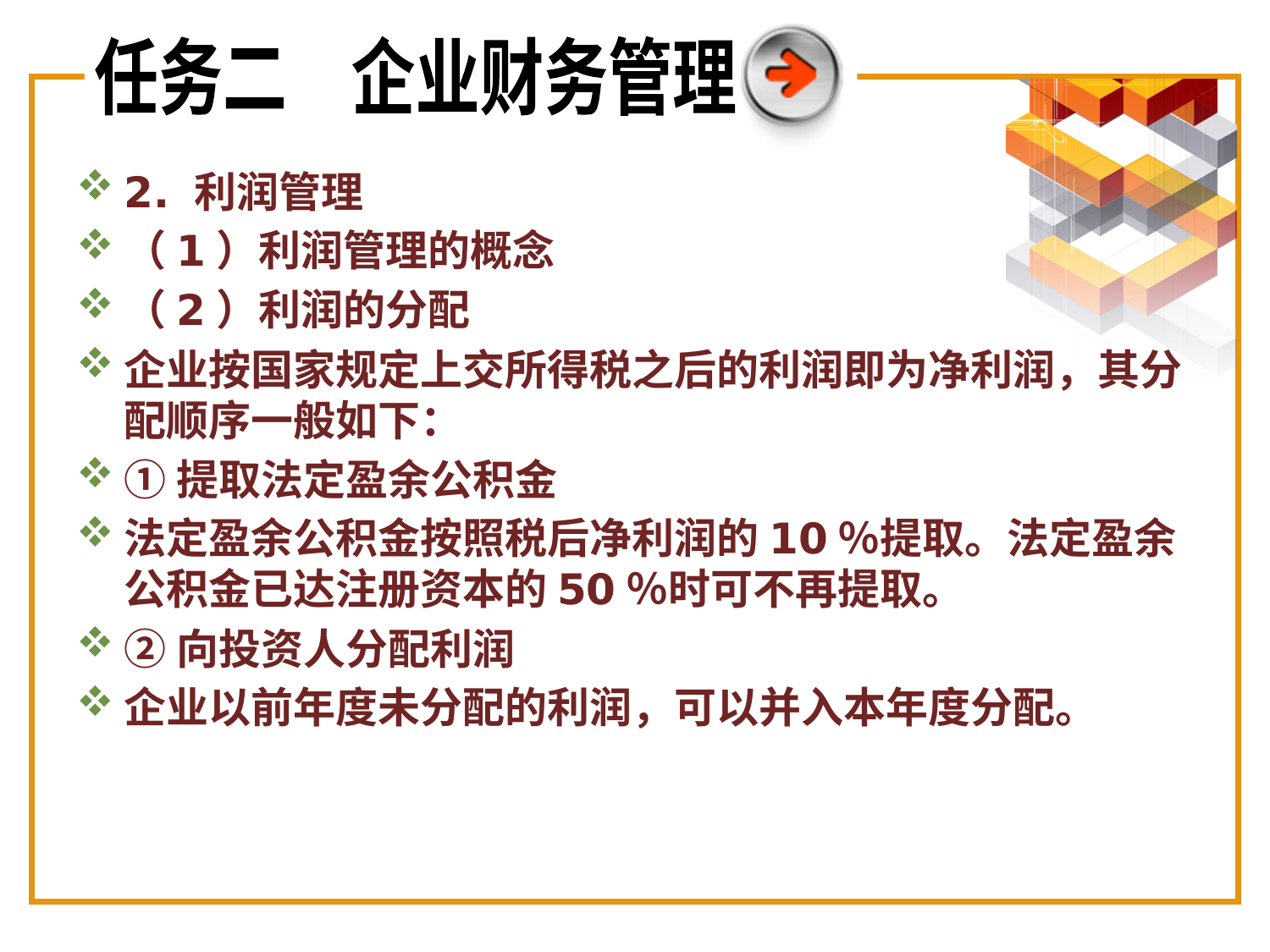

任务二　企业财务管理
2. 利润管理
（1）利润管理的概念
（2）利润的分配
企业按国家规定上交所得税之后的利润即为净利润，其分配顺序一般如下：
①提取法定盈余公积金
法定盈余公积金按照税后净利润的10％提取。法定盈余公积金已达注册资本的50％时可不再提取。
②向投资人分配利润
企业以前年度未分配的利润，可以并入本年度分配。